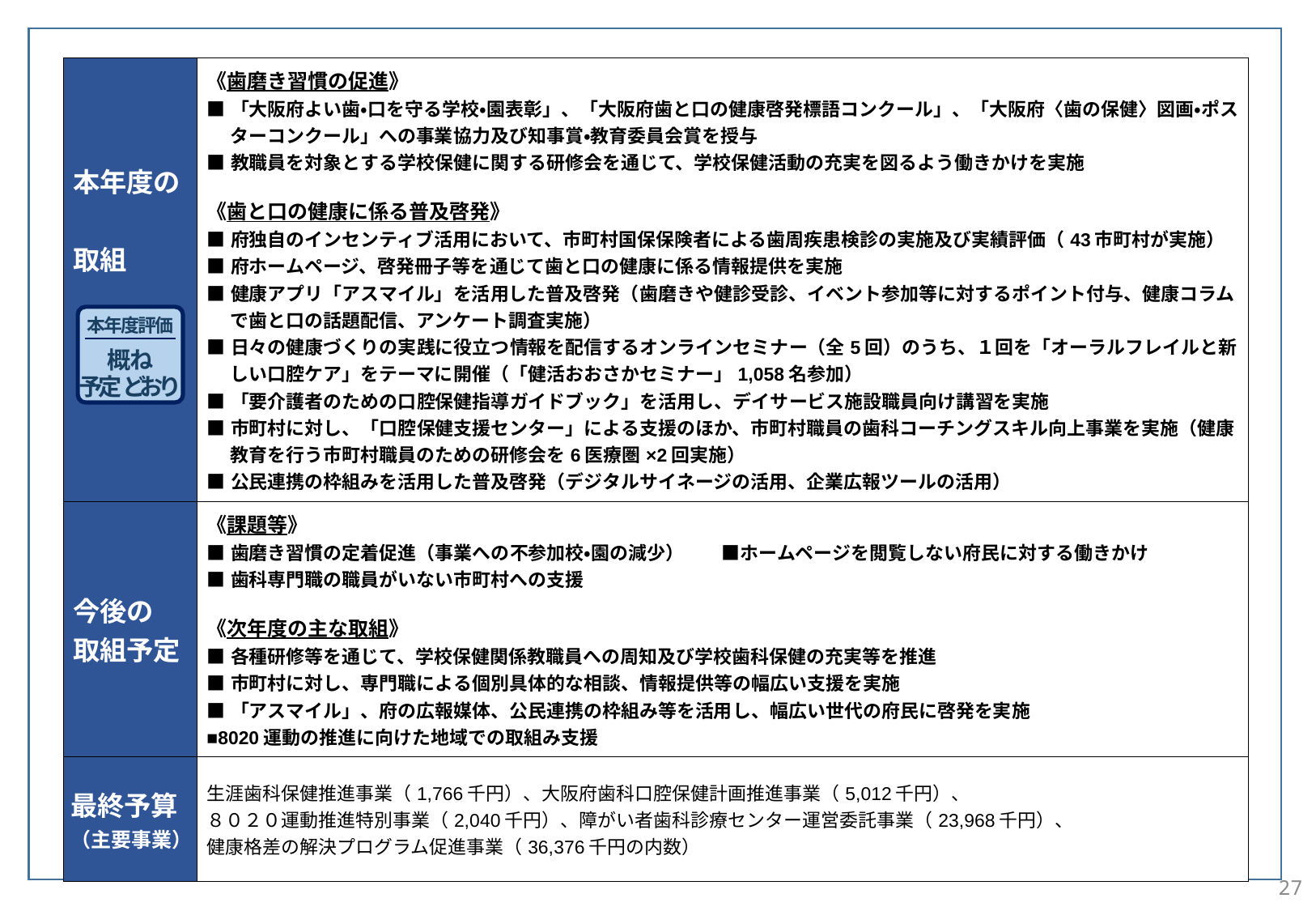

| 本年度の 取組 | 《歯磨き習慣の促進》 ■「大阪府よい歯・口を守る学校・園表彰」、「大阪府歯と口の健康啓発標語コンクール」、「大阪府〈歯の保健〉図画・ポスターコンクール」への事業協力及び知事賞・教育委員会賞を授与 ■教職員を対象とする学校保健に関する研修会を通じて、学校保健活動の充実を図るよう働きかけを実施 《歯と口の健康に係る普及啓発》 ■府独自のインセンティブ活用において、市町村国保保険者による歯周疾患検診の実施及び実績評価（43市町村が実施） ■府ホームページ、啓発冊子等を通じて歯と口の健康に係る情報提供を実施 ■健康アプリ「アスマイル」を活用した普及啓発（歯磨きや健診受診、イベント参加等に対するポイント付与、健康コラムで歯と口の話題配信、アンケート調査実施） ■日々の健康づくりの実践に役立つ情報を配信するオンラインセミナー（全5回）のうち、１回を「オーラルフレイルと新しい口腔ケア」をテーマに開催（「健活おおさかセミナー」1,058名参加） ■「要介護者のための口腔保健指導ガイドブック」を活用し、デイサービス施設職員向け講習を実施 ■市町村に対し、「口腔保健支援センター」による支援のほか、市町村職員の歯科コーチングスキル向上事業を実施（健康教育を行う市町村職員のための研修会を6医療圏×2回実施） ■公民連携の枠組みを活用した普及啓発（デジタルサイネージの活用、企業広報ツールの活用） |
| --- | --- |
| 今後の 取組予定 | 《課題等》 ■歯磨き習慣の定着促進（事業への不参加校・園の減少）　　■ホームページを閲覧しない府民に対する働きかけ ■歯科専門職の職員がいない市町村への支援 《次年度の主な取組》 ■各種研修等を通じて、学校保健関係教職員への周知及び学校歯科保健の充実等を推進 ■市町村に対し、専門職による個別具体的な相談、情報提供等の幅広い支援を実施 ■「アスマイル」、府の広報媒体、公民連携の枠組み等を活用し、幅広い世代の府民に啓発を実施 ■8020運動の推進に向けた地域での取組み支援 |
| 最終予算 （主要事業） | 生涯歯科保健推進事業（1,766千円）、大阪府歯科口腔保健計画推進事業（5,012千円）、 ８０２０運動推進特別事業（2,040千円）、障がい者歯科診療センター運営委託事業（23,968千円）、 健康格差の解決プログラム促進事業（36,376千円の内数） |
本年度評価

概ね
予定どおり
27